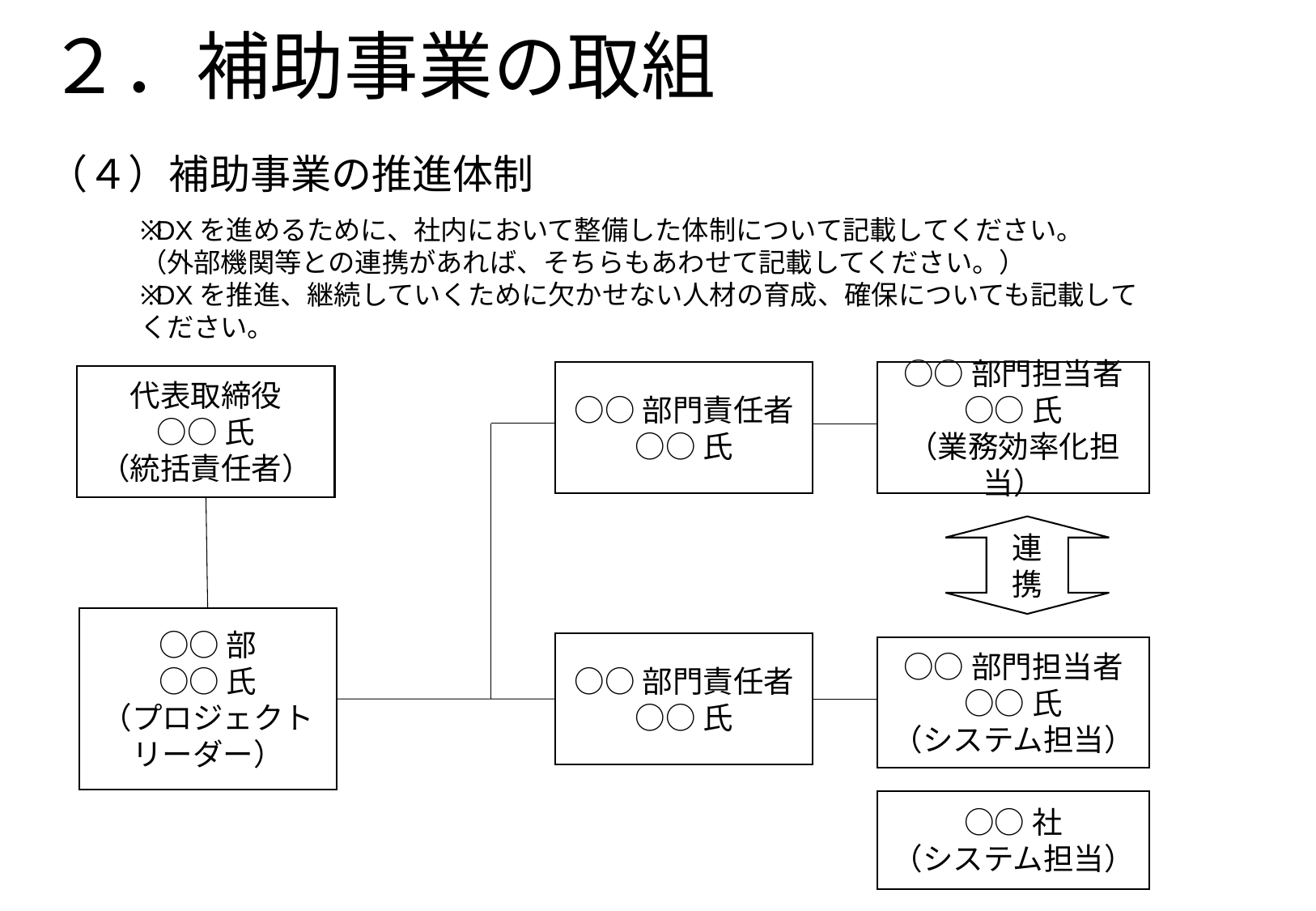

# ２．補助事業の取組
（４）補助事業の推進体制
※DXを進めるために、社内において整備した体制について記載してください。
（外部機関等との連携があれば、そちらもあわせて記載してください。）
※DXを推進、継続していくために欠かせない人材の育成、確保についても記載してください。
○○部門責任者
○○氏
○○部門担当者
○○氏
（業務効率化担当）
代表取締役
○○氏
（統括責任者）
連携
○○部
○○氏
（プロジェクト
リーダー）
○○部門責任者
○○氏
○○部門担当者
○○氏
（システム担当）
○○社
（システム担当）